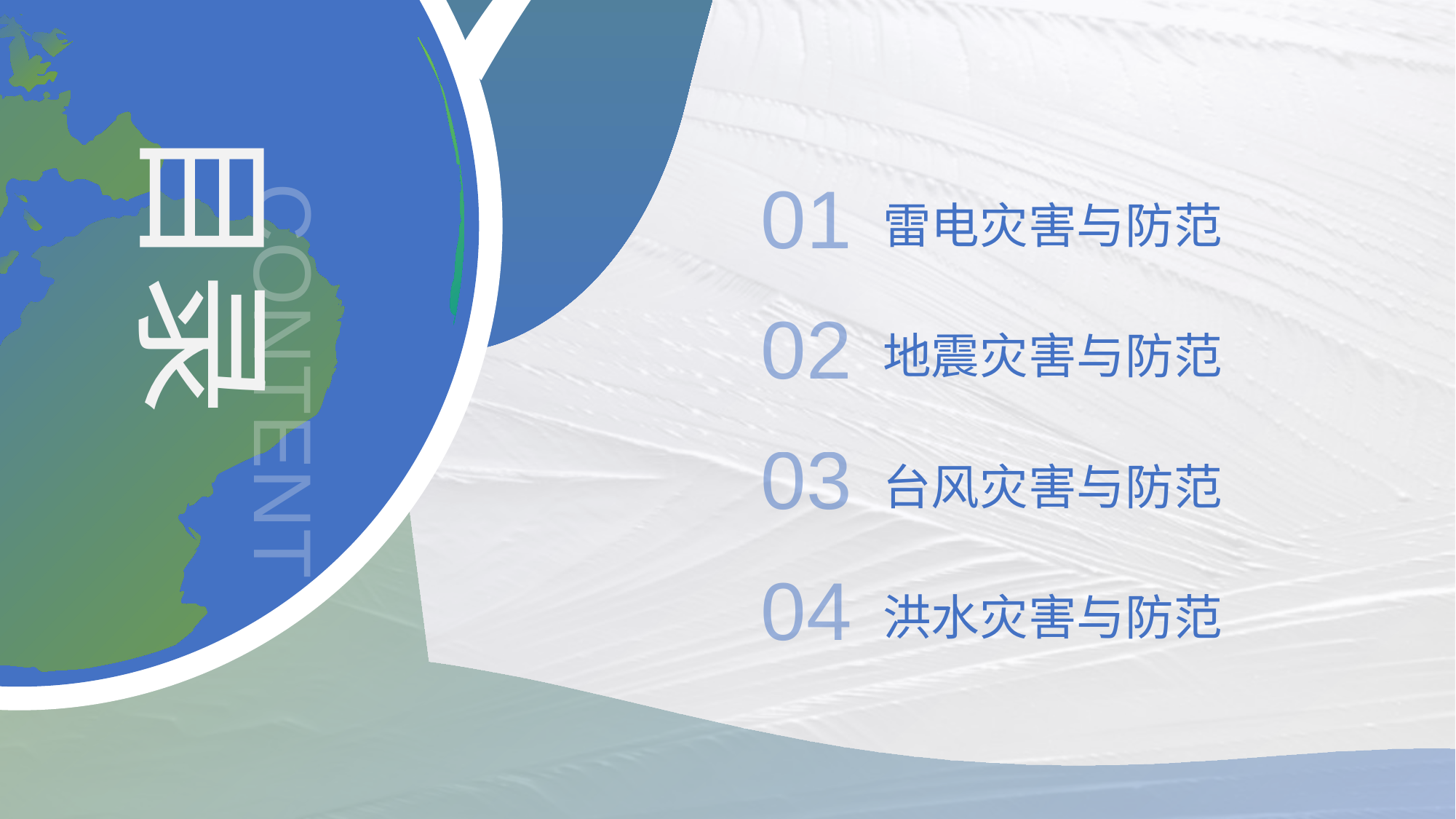

CONTENT
目录
01
雷电灾害与防范
02
地震灾害与防范
03
台风灾害与防范
04
洪水灾害与防范